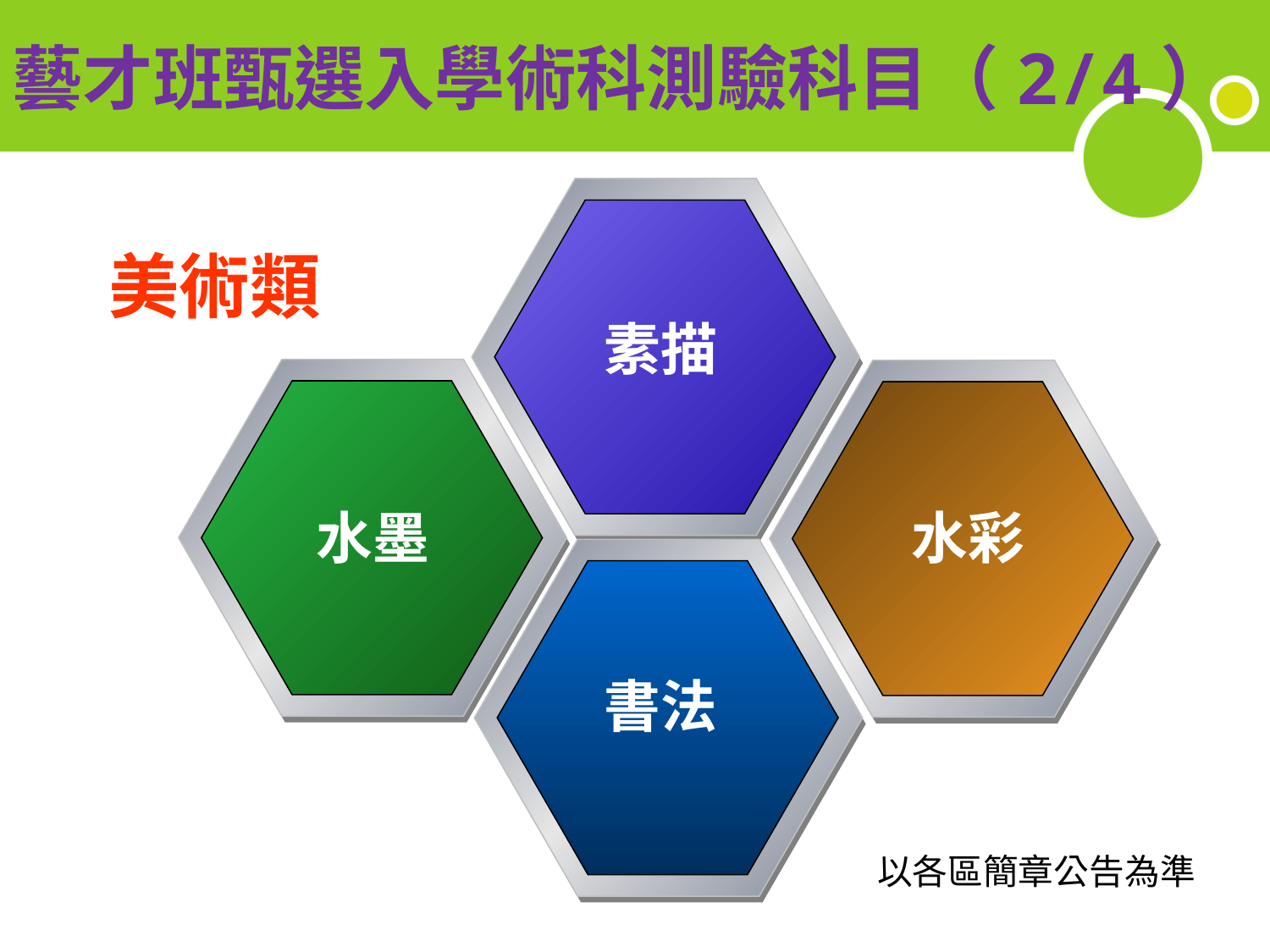

# 藝才班甄選入學術科測驗科目（2/4）

素描

水墨
水彩

書法
美術類
以各區簡章公告為準